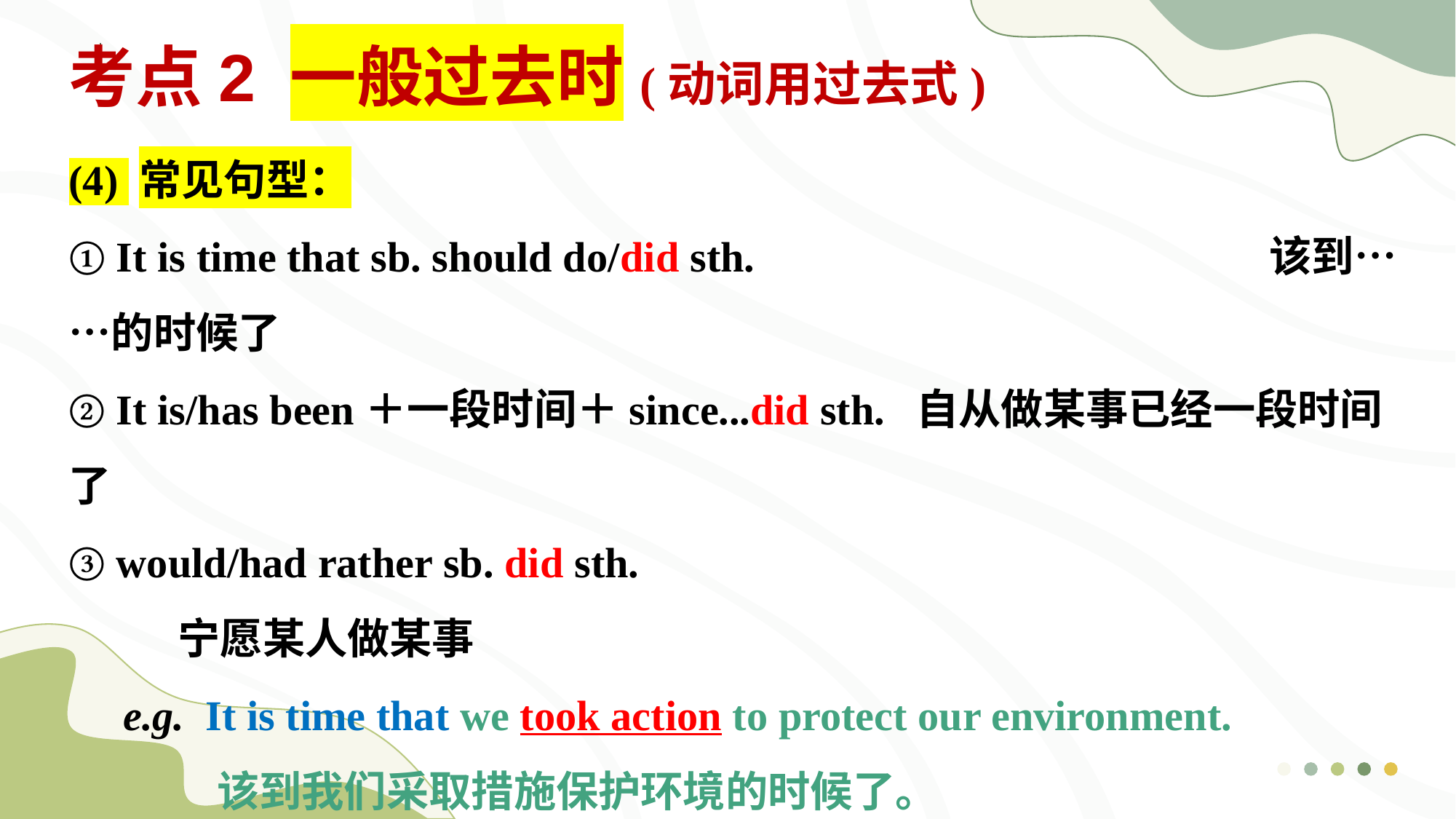

考点2 一般过去时(动词用过去式)

(4) 常见句型：
① It is time that sb. should do/did sth.					该到……的时候了
② It is/has been＋一段时间＋since...did sth.  自从做某事已经一段时间了
③ would/had rather sb. did sth.								宁愿某人做某事
e.g.  It is time that we took action to protect our environment.
   该到我们采取措施保护环境的时候了。
e.g.  It is/has been three years since he went abroad.
e.g.  I would rather you failed the exam.